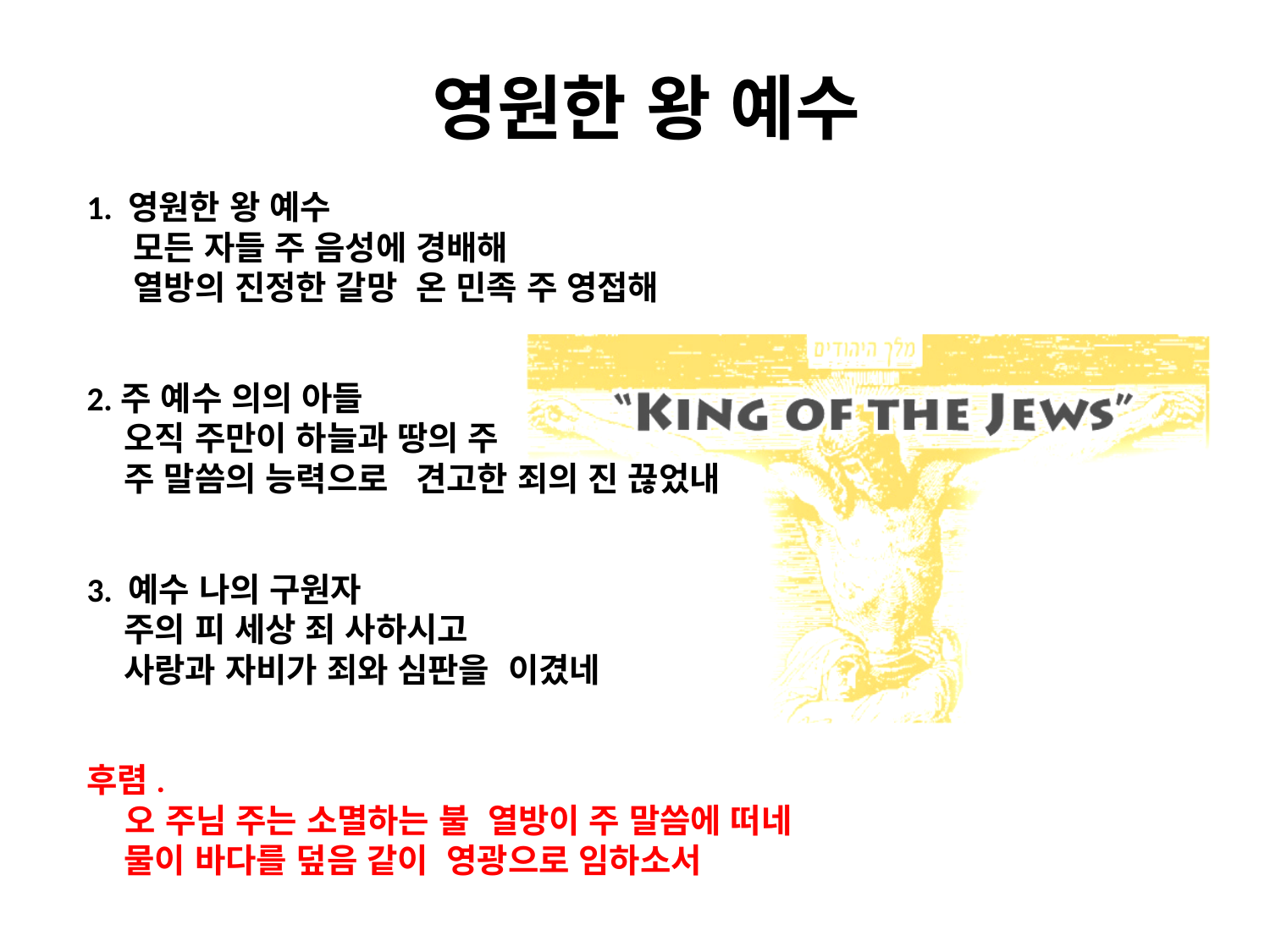

# 영원한 왕 예수
1. 영원한 왕 예수
     모든 자들 주 음성에 경배해
     열방의 진정한 갈망  온 민족 주 영접해
2.주 예수 의의 아들
    오직 주만이 하늘과 땅의 주
    주 말씀의 능력으로   견고한 죄의 진 끊었내
3. 예수 나의 구원자
    주의 피 세상 죄 사하시고
    사랑과 자비가 죄와 심판을  이겼네
후렴.
    오 주님 주는 소멸하는 불  열방이 주 말씀에 떠네
    물이 바다를 덮음 같이  영광으로 임하소서